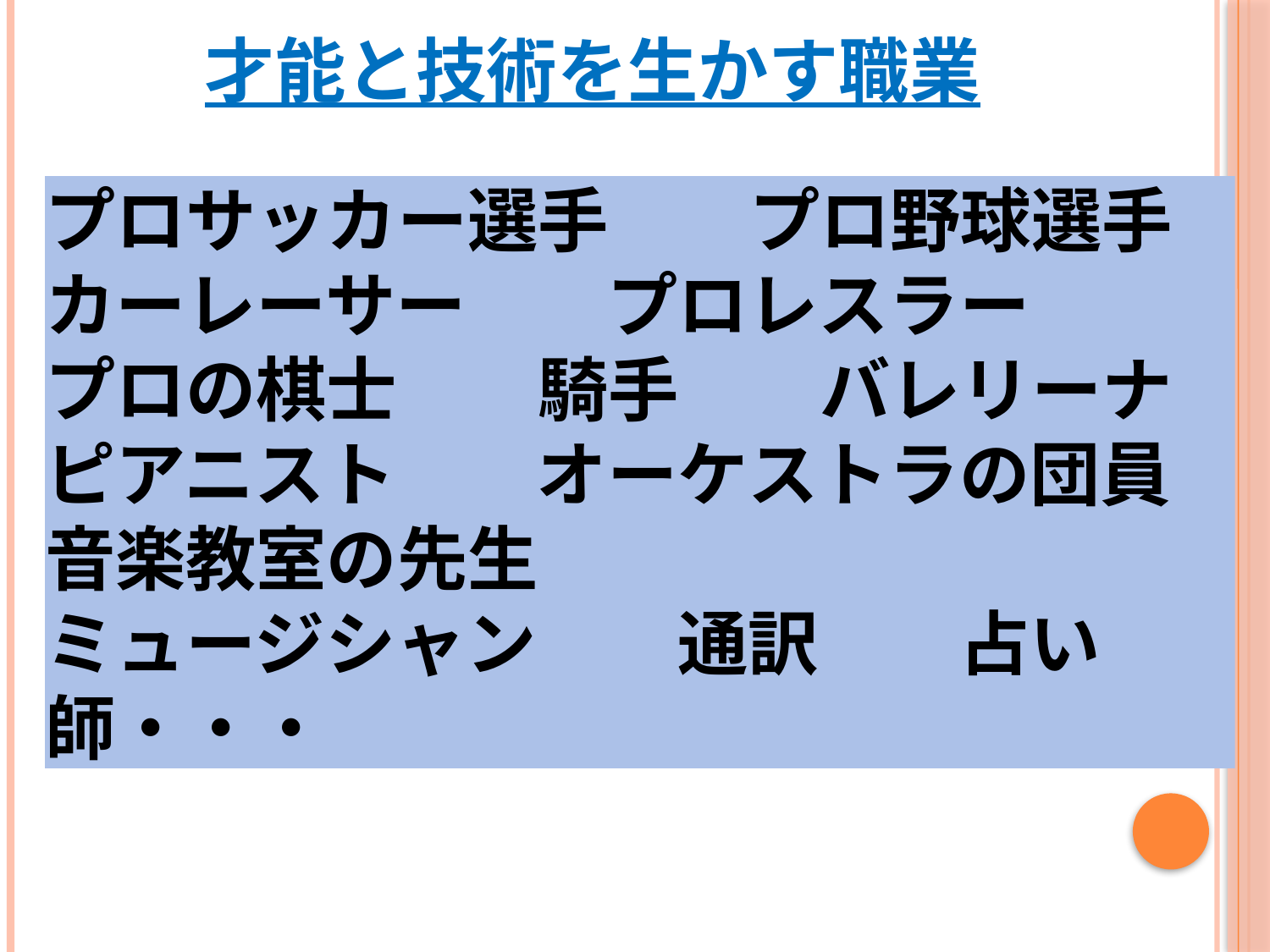

才能と技術を生かす職業
プロサッカー選手　　プロ野球選手
カーレーサー　　プロレスラー
プロの棋士　　騎手　　バレリーナ
ピアニスト　　オーケストラの団員
音楽教室の先生
ミュージシャン　　通訳　　占い師・・・